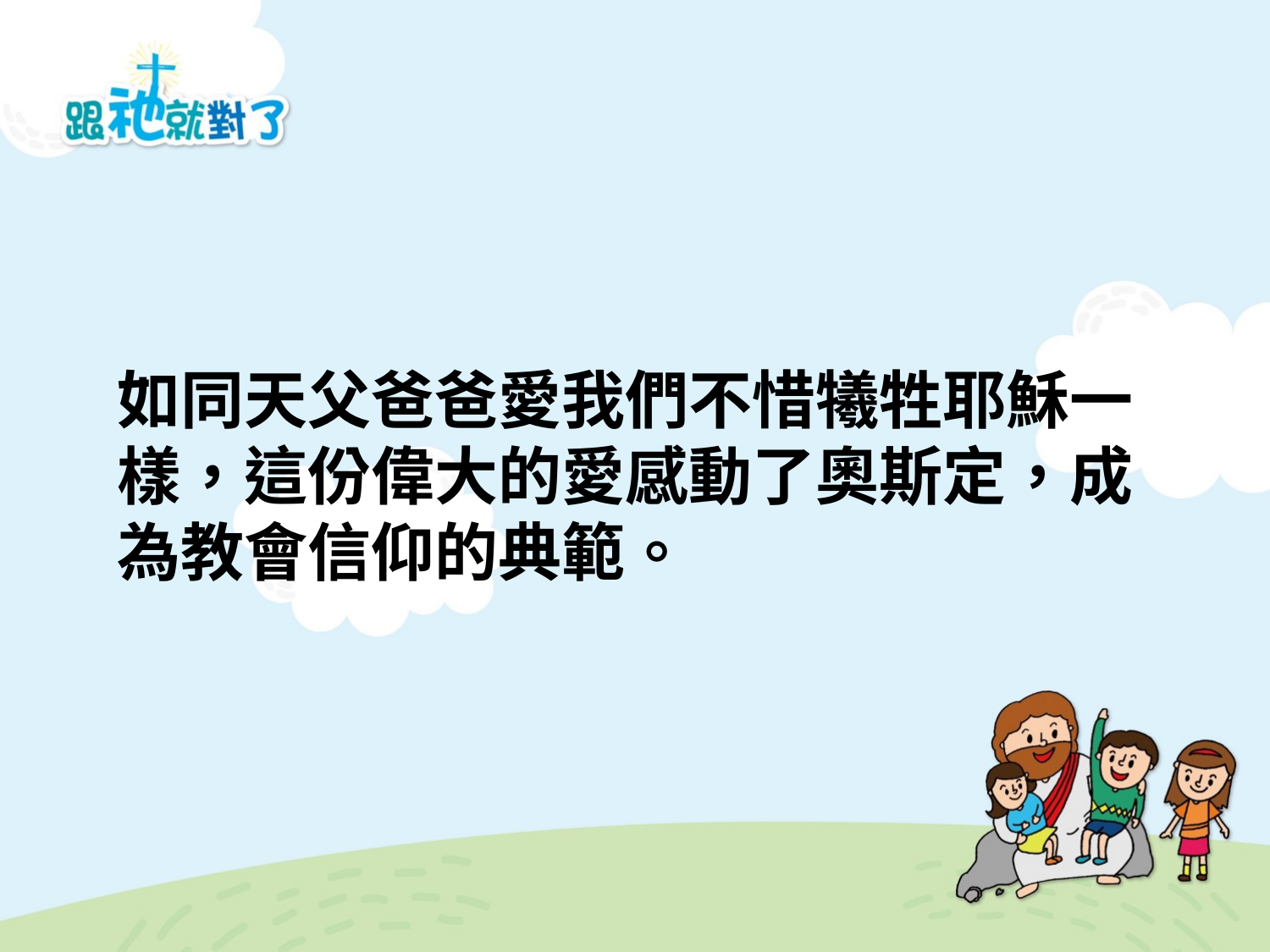

如同天父爸爸愛我們不惜犧牲耶穌一樣，這份偉大的愛感動了奧斯定，成為教會信仰的典範。